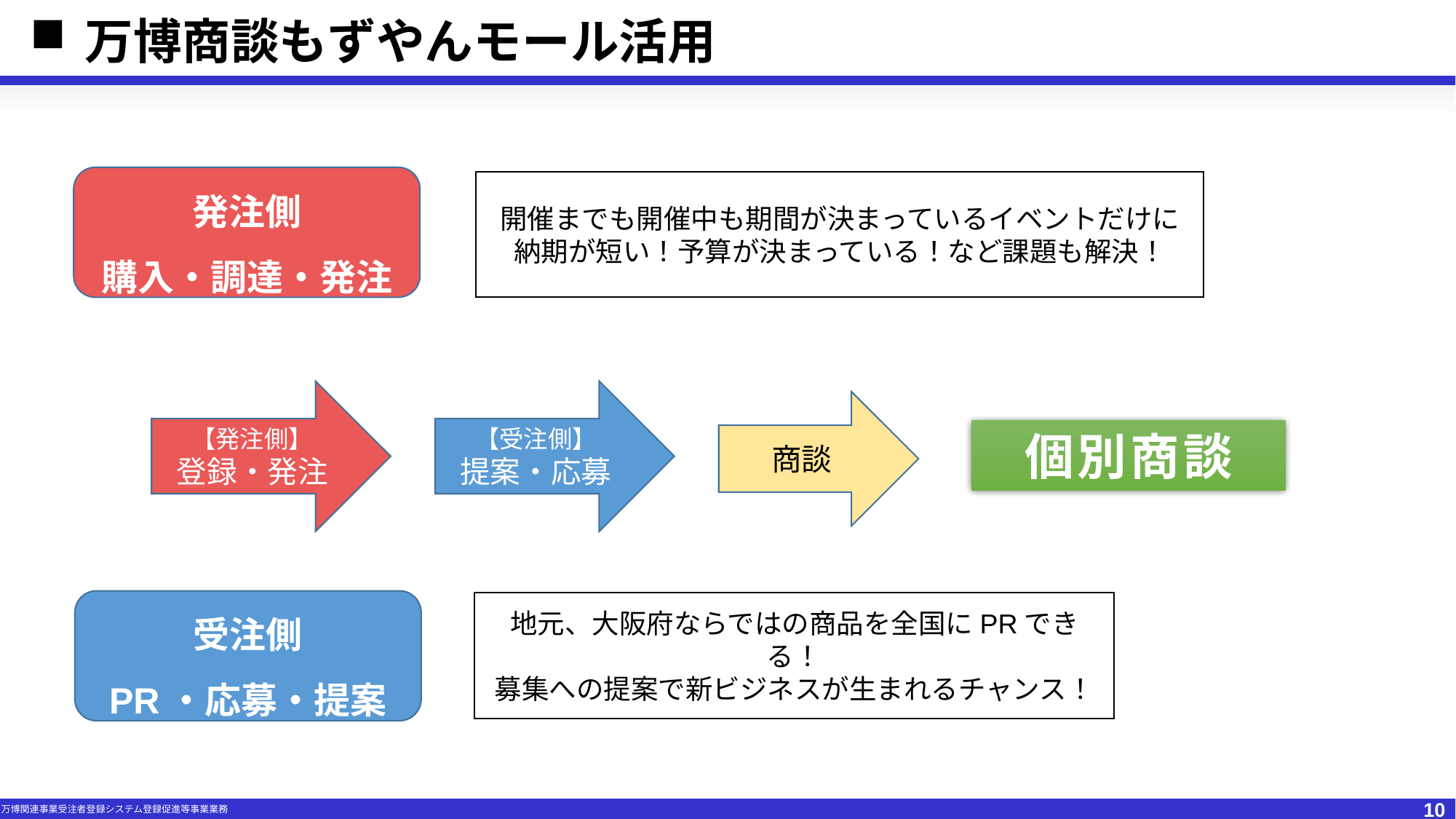

万博商談もずやんモール活用
発注側
購入・調達・発注
開催までも開催中も期間が決まっているイベントだけに
納期が短い！予算が決まっている！など課題も解決！
【発注側】
登録・発注
【受注側】
提案・応募
商談
個別商談
受注側
PR・応募・提案
地元、大阪府ならではの商品を全国にPRできる！
募集への提案で新ビジネスが生まれるチャンス！
10